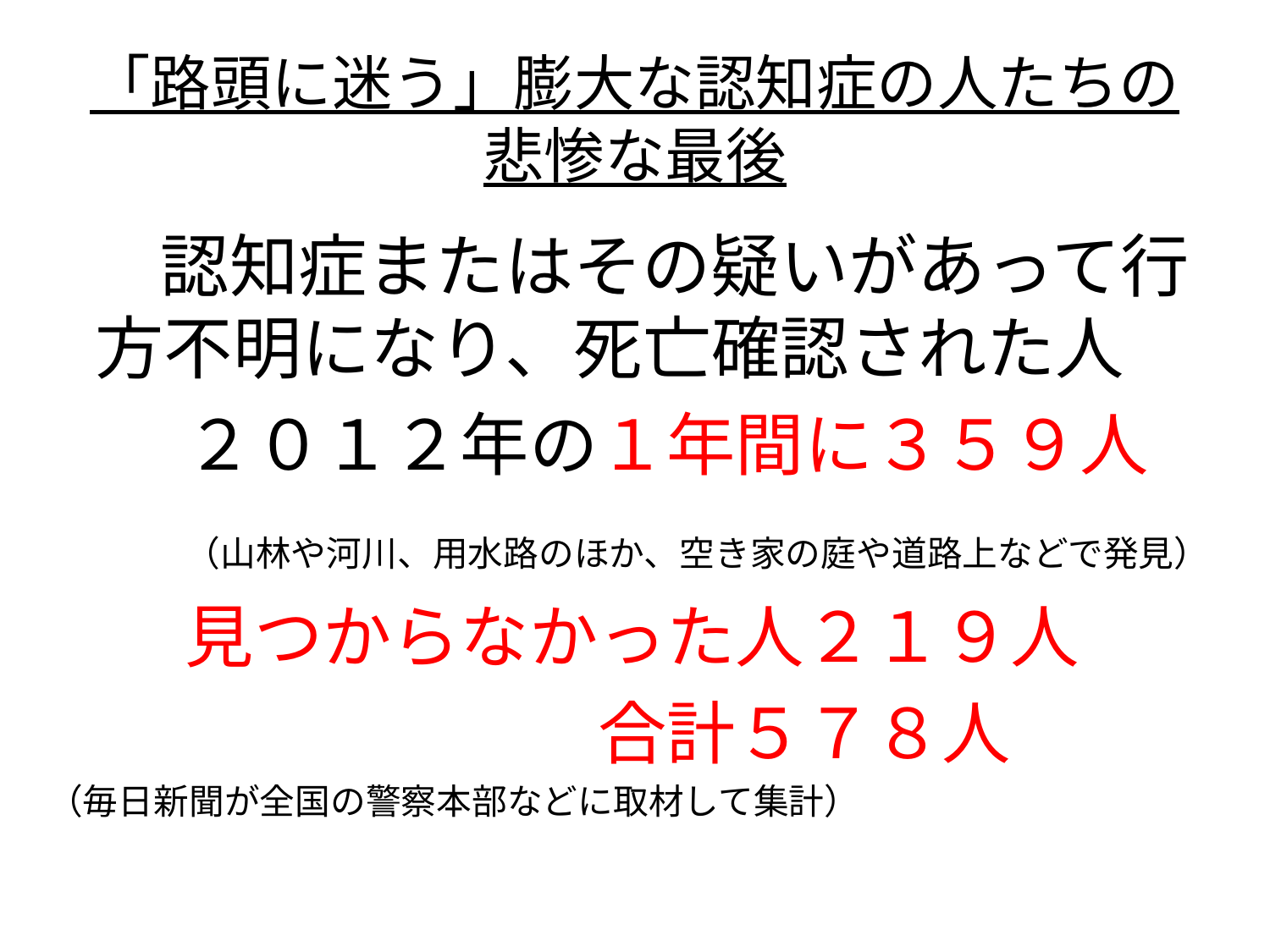

# 「路頭に迷う」膨大な認知症の人たちの悲惨な最後
　　認知症またはその疑いがあって行方不明になり、死亡確認された人
　　２０１２年の１年間に３５９人
　　（山林や河川、用水路のほか、空き家の庭や道路上などで発見）
　　見つからなかった人２１９人
　　　　　　　　合計５７８人
（毎日新聞が全国の警察本部などに取材して集計）